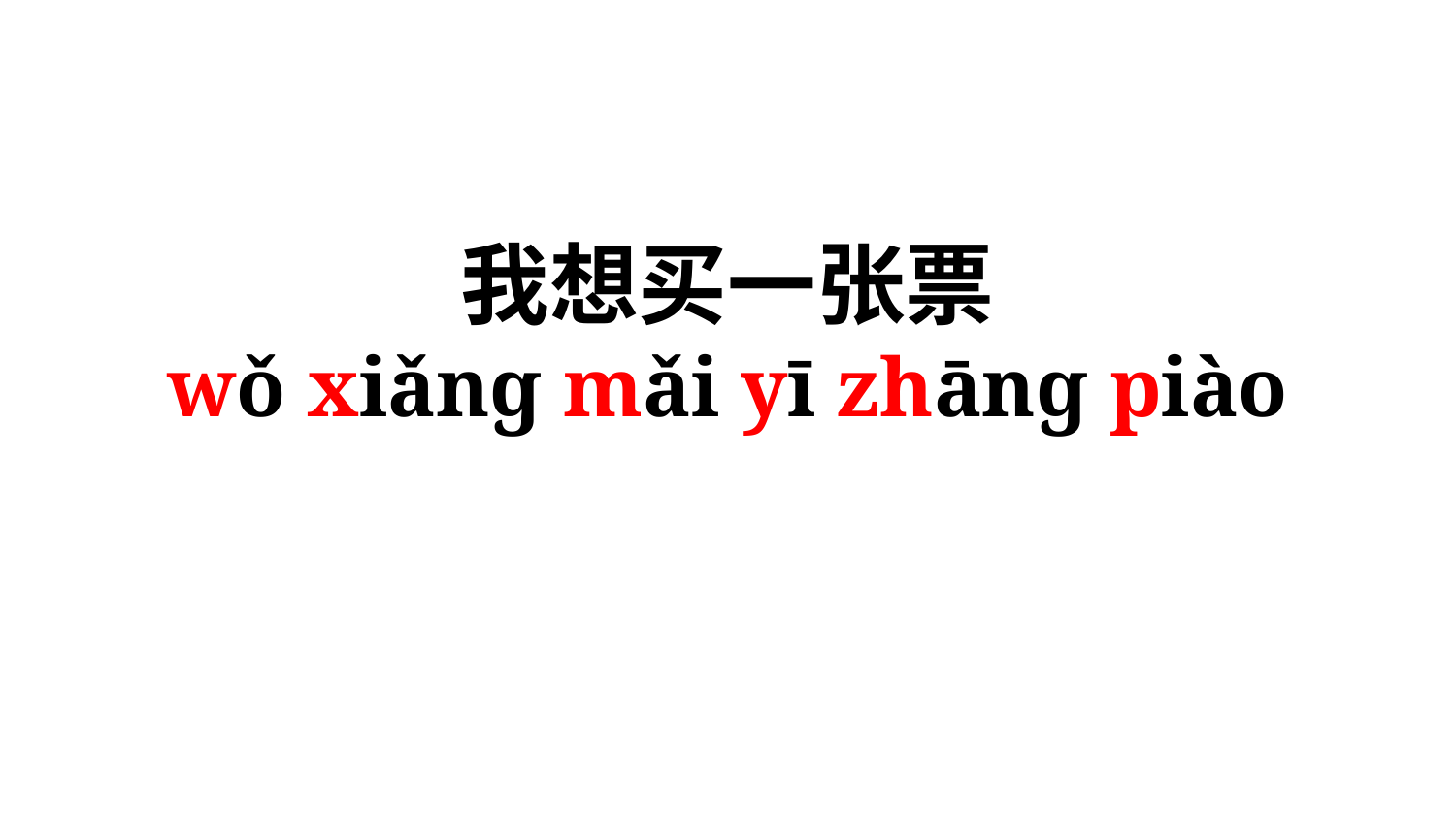

# 我想买一张票 wǒ xiǎnɡ mǎi yī zhānɡ piào